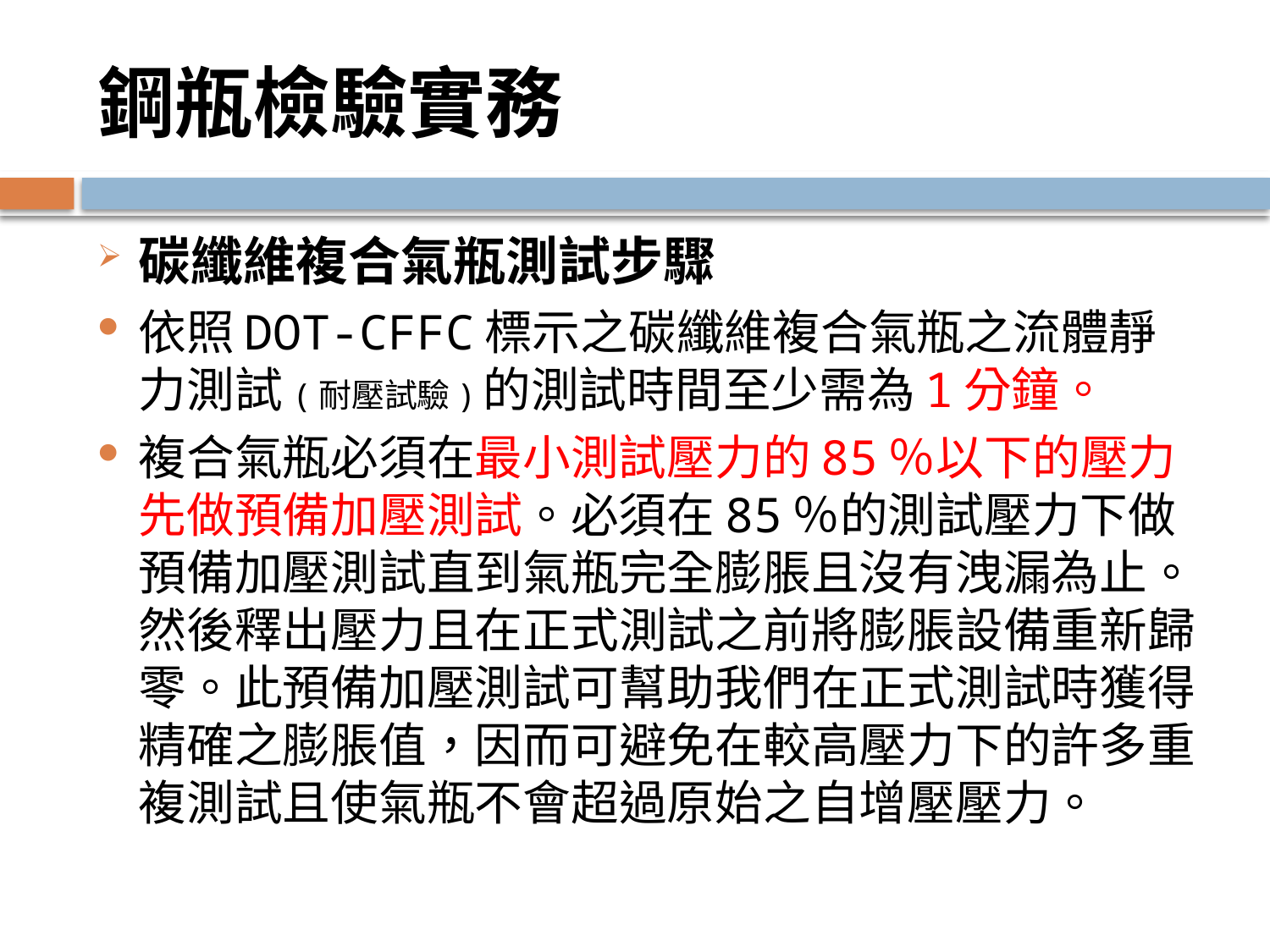

# 鋼瓶檢驗實務
碳纖維複合氣瓶測試步驟
依照DOT-CFFC標示之碳纖維複合氣瓶之流體靜力測試(耐壓試驗)的測試時間至少需為1分鐘。
複合氣瓶必須在最小測試壓力的85％以下的壓力先做預備加壓測試。必須在85％的測試壓力下做預備加壓測試直到氣瓶完全膨脹且沒有洩漏為止。然後釋出壓力且在正式測試之前將膨脹設備重新歸零。此預備加壓測試可幫助我們在正式測試時獲得精確之膨脹值，因而可避免在較高壓力下的許多重複測試且使氣瓶不會超過原始之自增壓壓力。